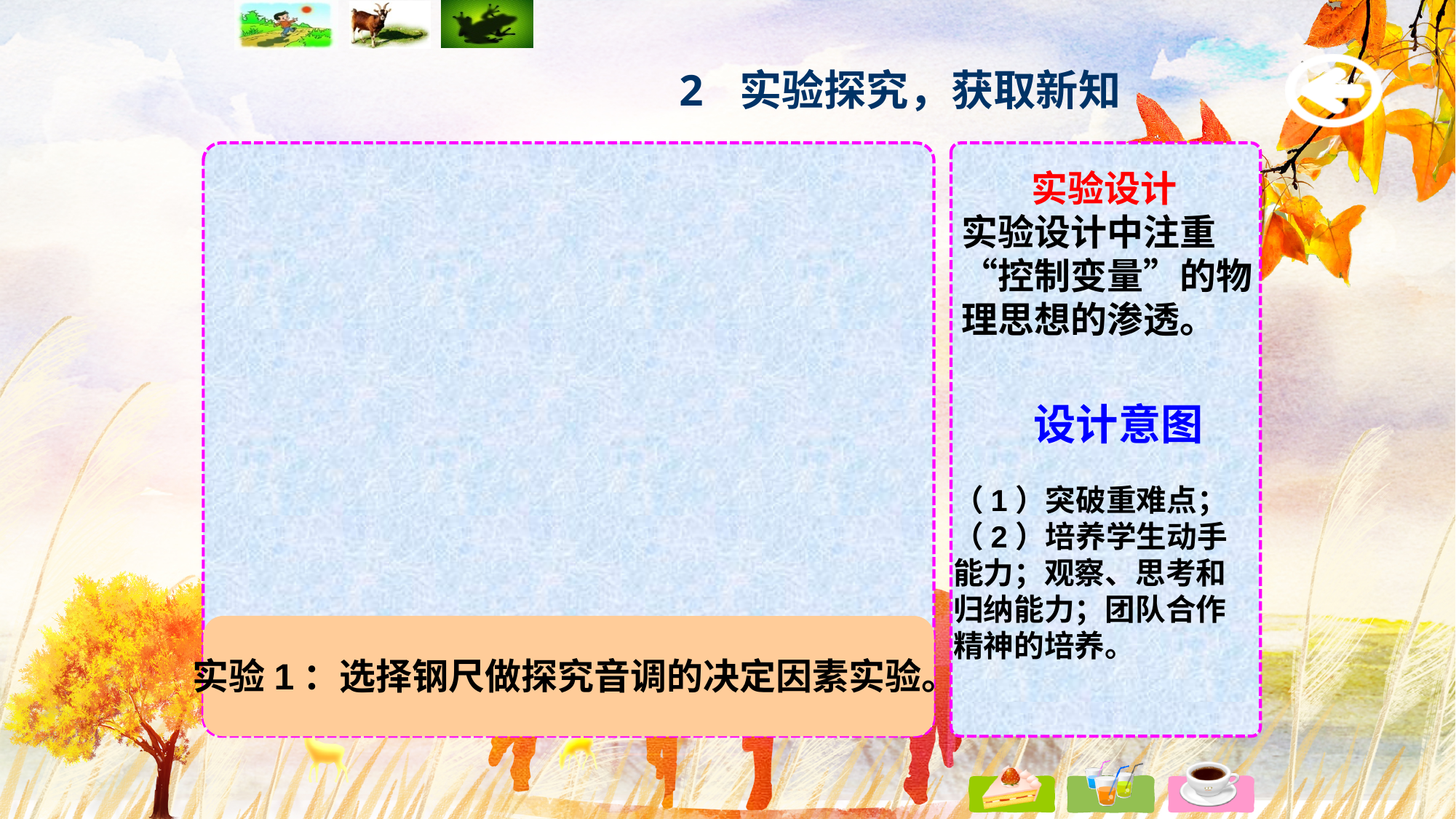

2 实验探究，获取新知

实验设计
实验设计中注重“控制变量”的物理思想的渗透。

设计意图
（1）突破重难点；
（2）培养学生动手能力；观察、思考和归纳能力；团队合作精神的培养。

实验1：选择钢尺做探究音调的决定因素实验。